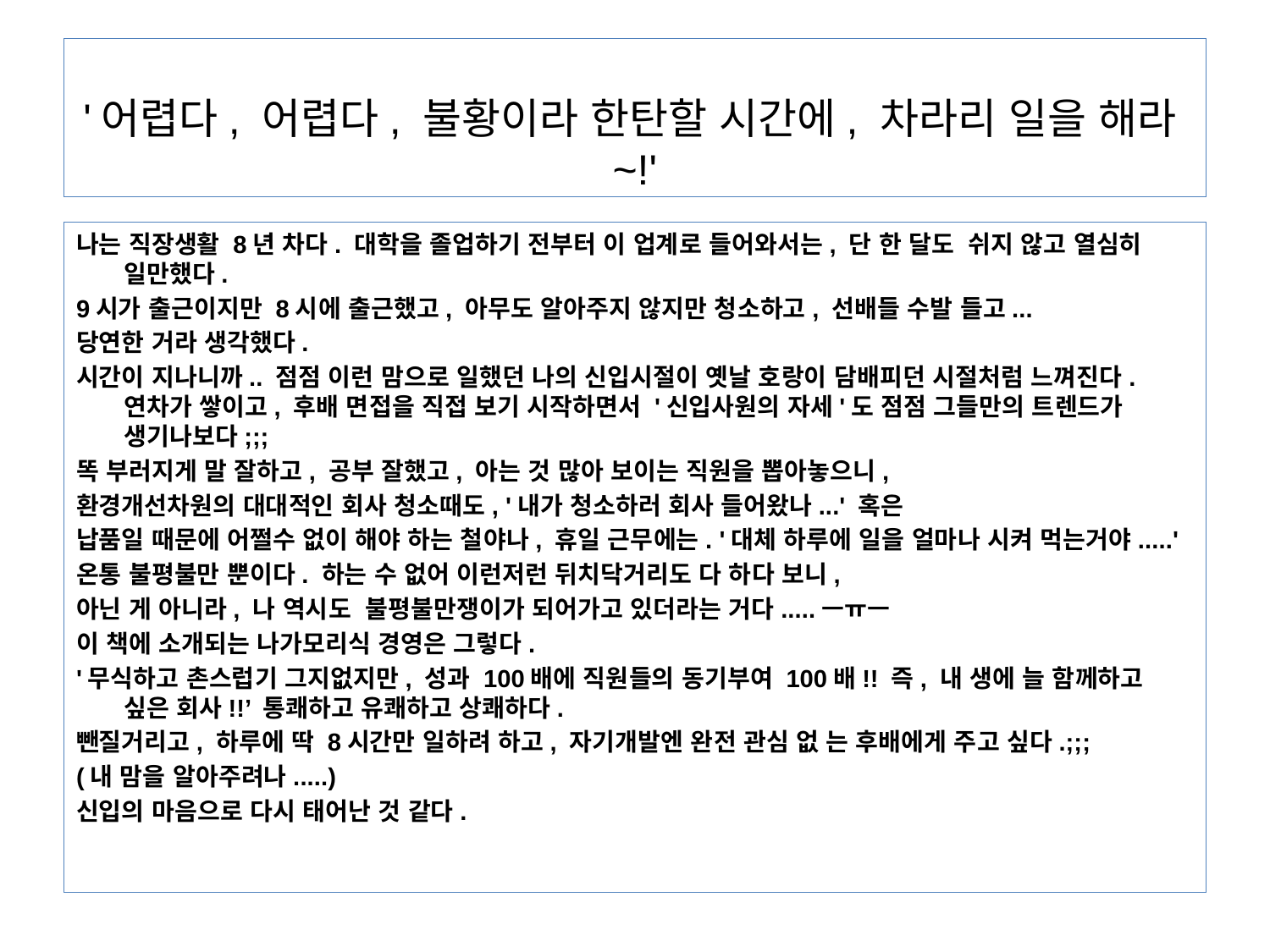

# '어렵다, 어렵다, 불황이라 한탄할 시간에, 차라리 일을 해라~!'
나는 직장생활 8년 차다. 대학을 졸업하기 전부터 이 업계로 들어와서는, 단 한 달도  쉬지 않고 열심히 일만했다.
9시가 출근이지만 8시에 출근했고, 아무도 알아주지 않지만 청소하고, 선배들 수발 들고...
당연한 거라 생각했다.
시간이 지나니까.. 점점 이런 맘으로 일했던 나의 신입시절이 옛날 호랑이 담배피던 시절처럼 느껴진다. 연차가 쌓이고, 후배 면접을 직접 보기 시작하면서 '신입사원의 자세'도 점점 그들만의 트렌드가 생기나보다;;;
똑 부러지게 말 잘하고, 공부 잘했고, 아는 것 많아 보이는 직원을 뽑아놓으니,
환경개선차원의 대대적인 회사 청소때도, '내가 청소하러 회사 들어왔나...' 혹은
납품일 때문에 어쩔수 없이 해야 하는 철야나, 휴일 근무에는. '대체 하루에 일을 얼마나 시켜 먹는거야.....'
온통 불평불만 뿐이다. 하는 수 없어 이런저런 뒤치닥거리도 다 하다 보니,
아닌 게 아니라, 나 역시도  불평불만쟁이가 되어가고 있더라는 거다.....ㅡㅠㅡ
이 책에 소개되는 나가모리식 경영은 그렇다.
'무식하고 촌스럽기 그지없지만, 성과 100배에 직원들의 동기부여 100배!! 즉, 내 생에 늘 함께하고 싶은 회사!!’ 통쾌하고 유쾌하고 상쾌하다.
뺀질거리고, 하루에 딱 8시간만 일하려 하고, 자기개발엔 완전 관심 없 는 후배에게 주고 싶다.;;;
(내 맘을 알아주려나.....)
신입의 마음으로 다시 태어난 것 같다.